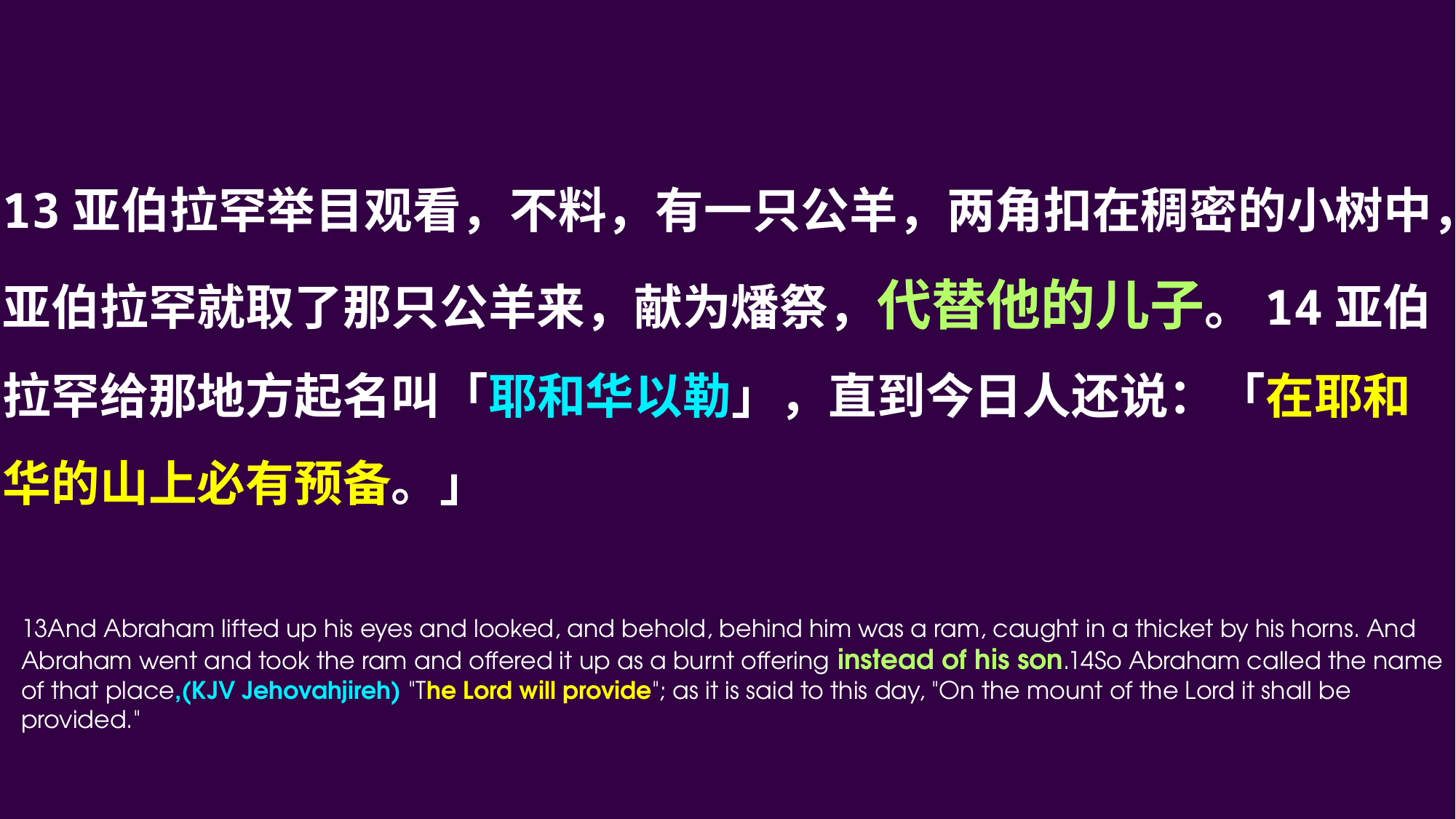

13亚伯拉罕举目观看，不料，有一只公羊，两角扣在稠密的小树中，亚伯拉罕就取了那只公羊来，献为燔祭，代替他的儿子。14亚伯拉罕给那地方起名叫「耶和华以勒」，直到今日人还说：「在耶和华的山上必有预备。」

13And Abraham lifted up his eyes and looked, and behold, behind him was a ram, caught in a thicket by his horns. And Abraham went and took the ram and offered it up as a burnt offering instead of his son.14So Abraham called the name of that place,(KJV Jehovahjireh) "The Lord will provide"; as it is said to this day, "On the mount of the Lord it shall be provided."